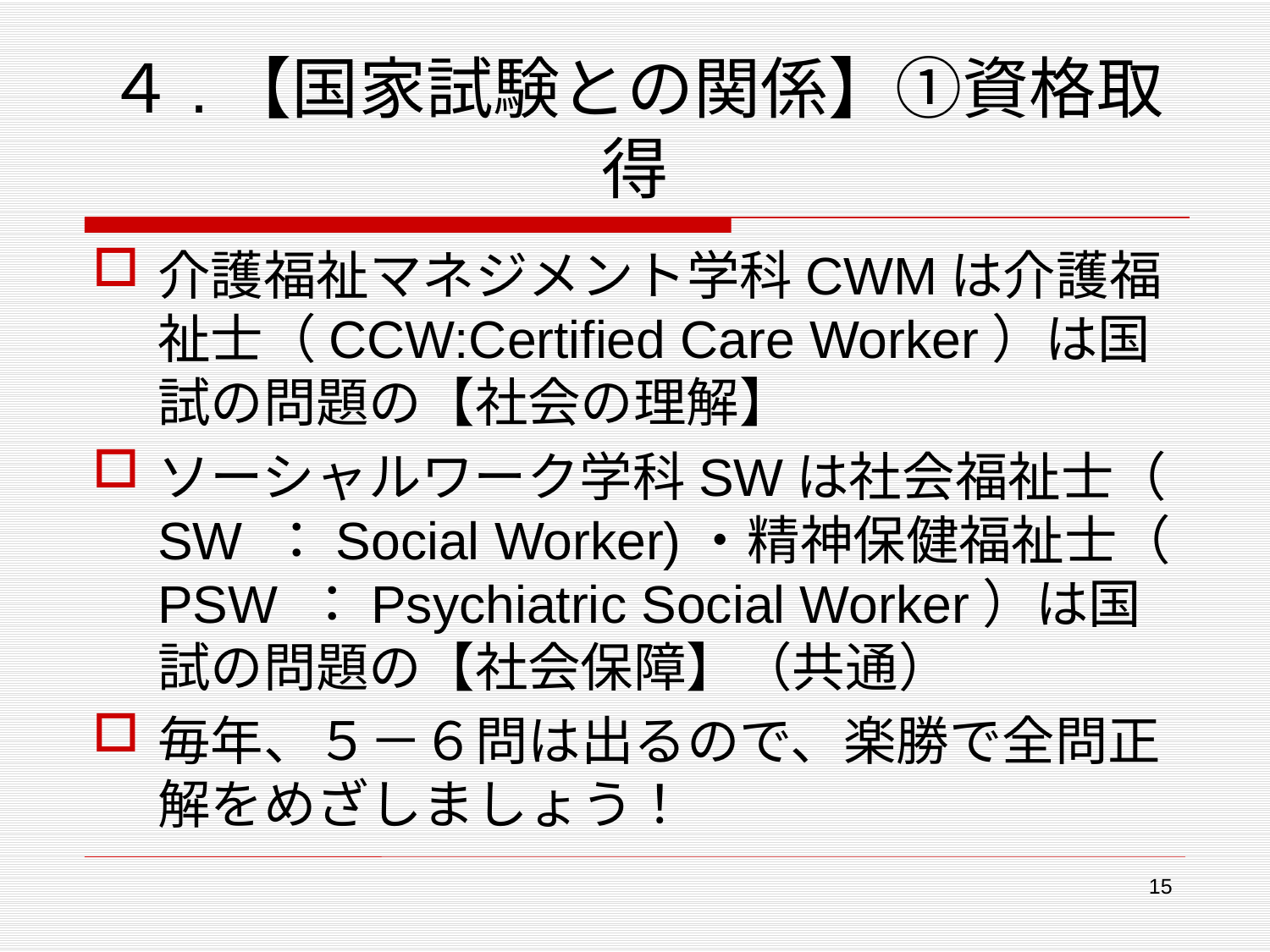

# ４.【国家試験との関係】①資格取得
介護福祉マネジメント学科CWMは介護福祉士（CCW:Certified Care Worker）は国試の問題の【社会の理解】
ソーシャルワーク学科SWは社会福祉士（ SW ：Social Worker)・精神保健福祉士（ PSW ：Psychiatric Social Worker）は国試の問題の【社会保障】（共通）
毎年、５－６問は出るので、楽勝で全問正解をめざしましょう！
15